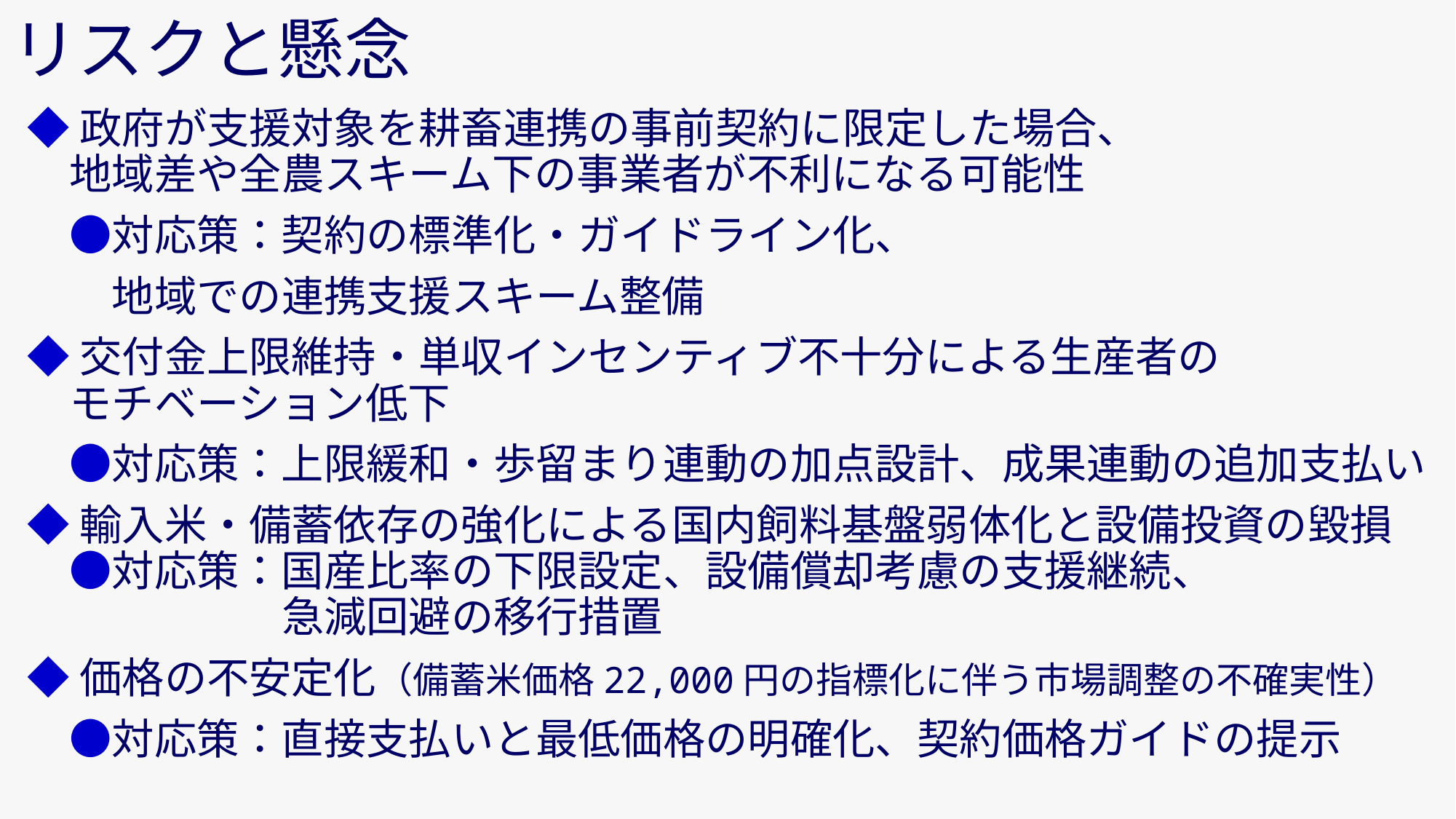

# リスクと懸念
◆政府が支援対象を耕畜連携の事前契約に限定した場合、
　地域差や全農スキーム下の事業者が不利になる可能性
　●対応策：契約の標準化・ガイドライン化、
　　地域での連携支援スキーム整備
◆交付金上限維持・単収インセンティブ不十分による生産者の
　モチベーション低下
　●対応策：上限緩和・歩留まり連動の加点設計、成果連動の追加支払い
◆輸入米・備蓄依存の強化による国内飼料基盤弱体化と設備投資の毀損
　●対応策：国産比率の下限設定、設備償却考慮の支援継続、
　　　　　　急減回避の移行措置
◆価格の不安定化（備蓄米価格22,000円の指標化に伴う市場調整の不確実性）
　●対応策：直接支払いと最低価格の明確化、契約価格ガイドの提示